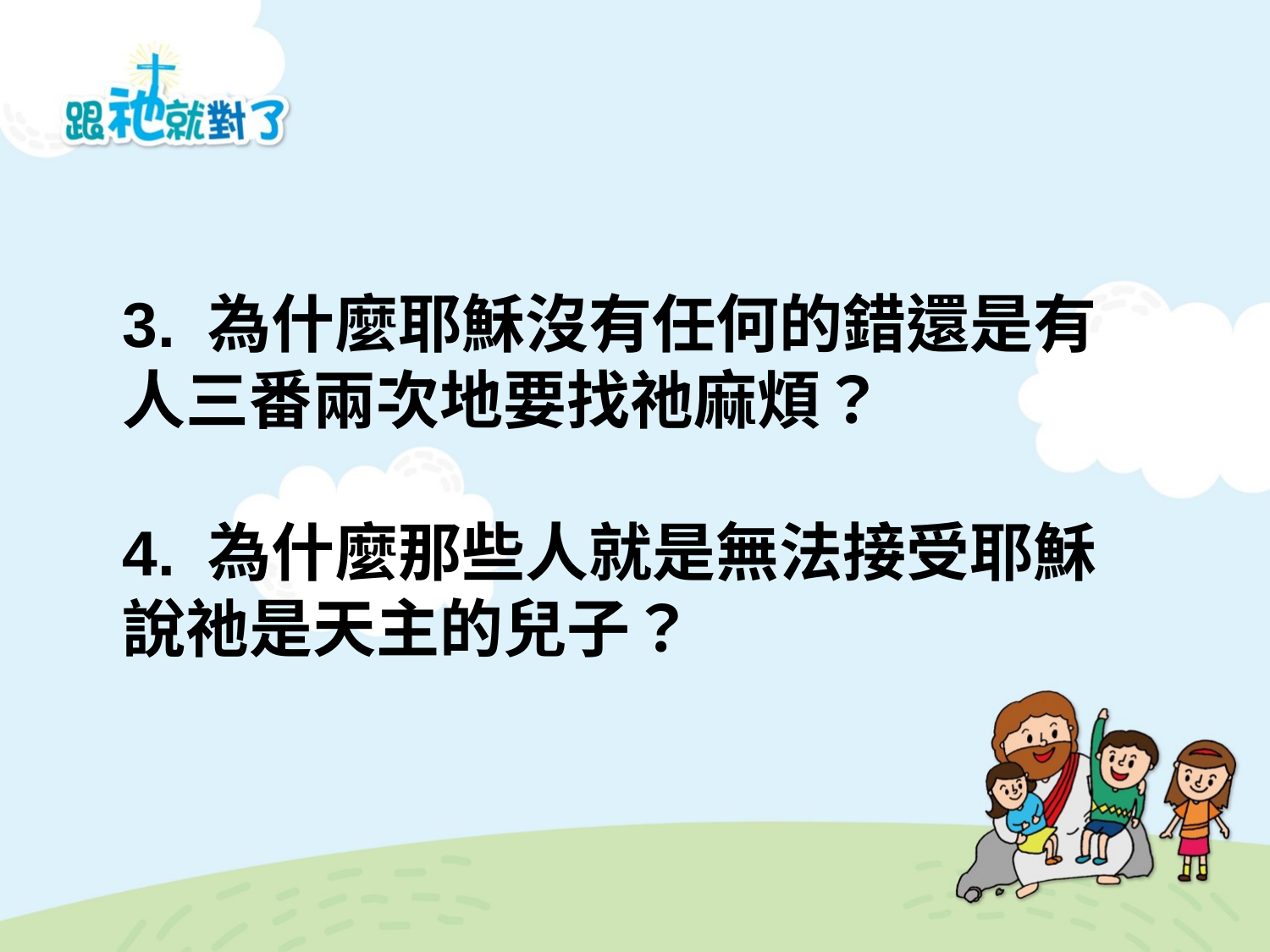

3. 為什麼耶穌沒有任何的錯還是有人三番兩次地要找祂麻煩？

4. 為什麼那些人就是無法接受耶穌說祂是天主的兒子？